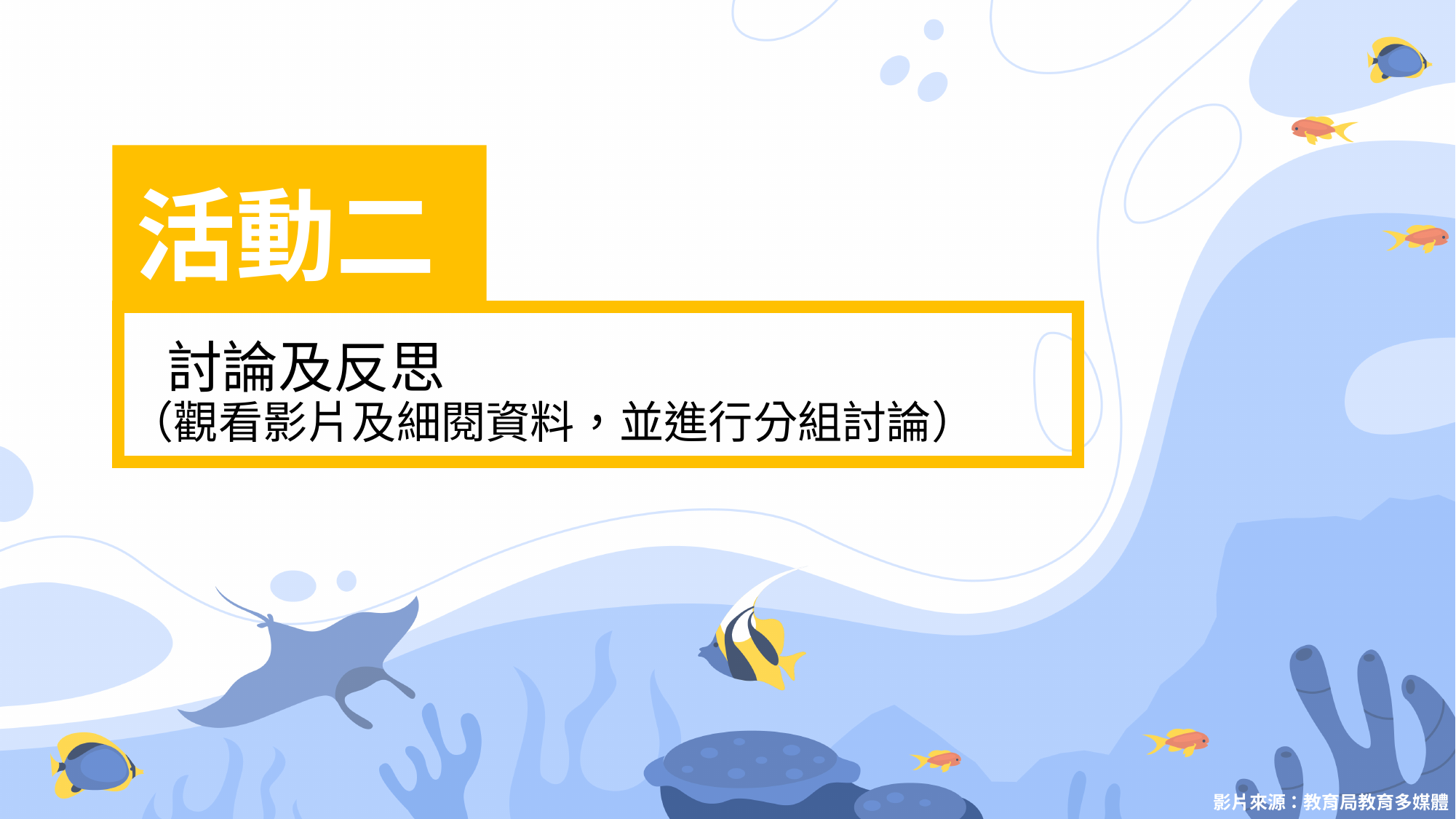

活動二

# 討論及反思 （觀看影片及細閱資料，並進行分組討論）
影片來源：教育局教育多媒體